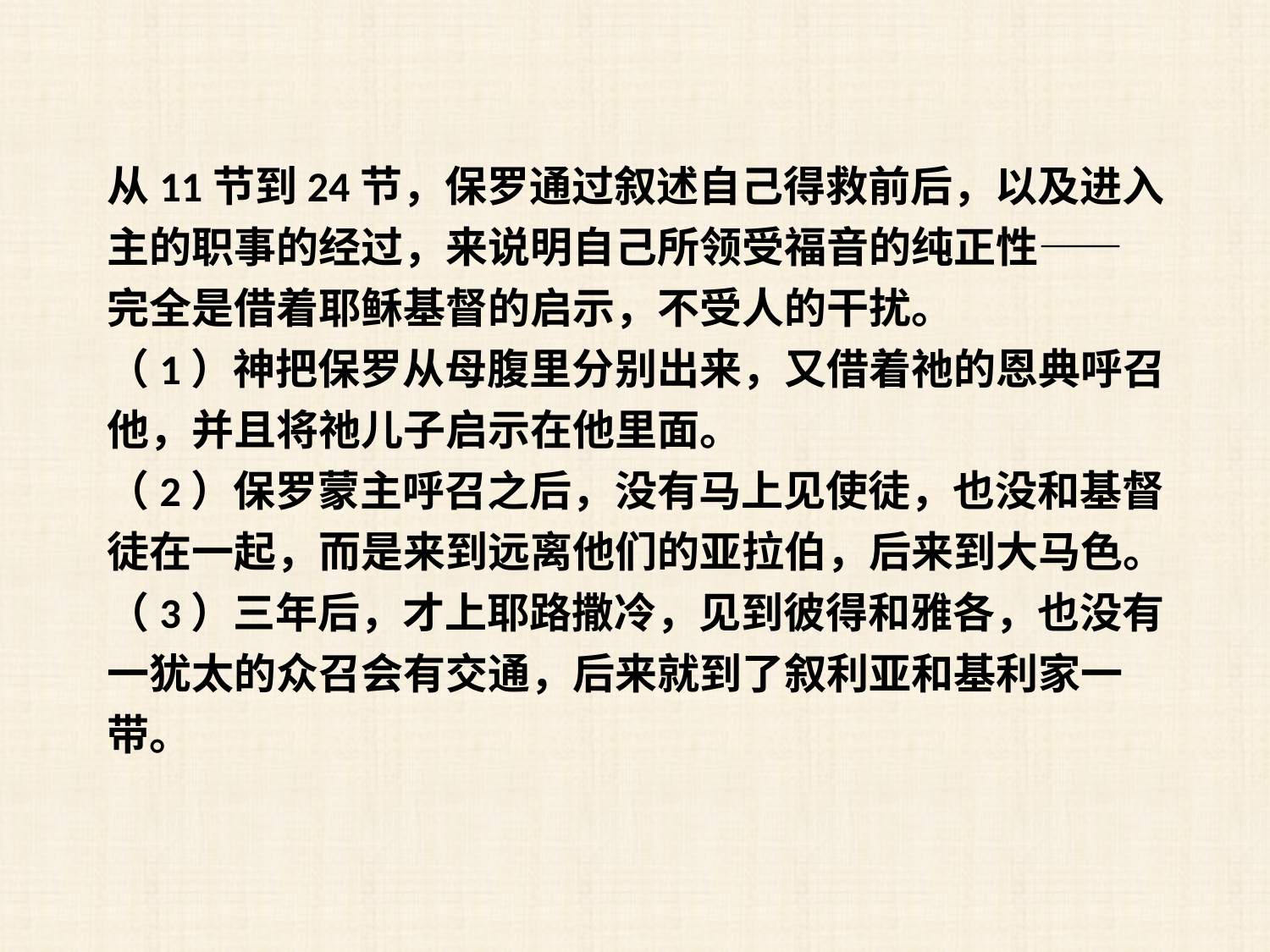

从11节到24节，保罗通过叙述自己得救前后，以及进入主的职事的经过，来说明自己所领受福音的纯正性——完全是借着耶稣基督的启示，不受人的干扰。
（1）神把保罗从母腹里分别出来，又借着祂的恩典呼召他，并且将祂儿子启示在他里面。
（2）保罗蒙主呼召之后，没有马上见使徒，也没和基督徒在一起，而是来到远离他们的亚拉伯，后来到大马色。
（3）三年后，才上耶路撒冷，见到彼得和雅各，也没有一犹太的众召会有交通，后来就到了叙利亚和基利家一带。